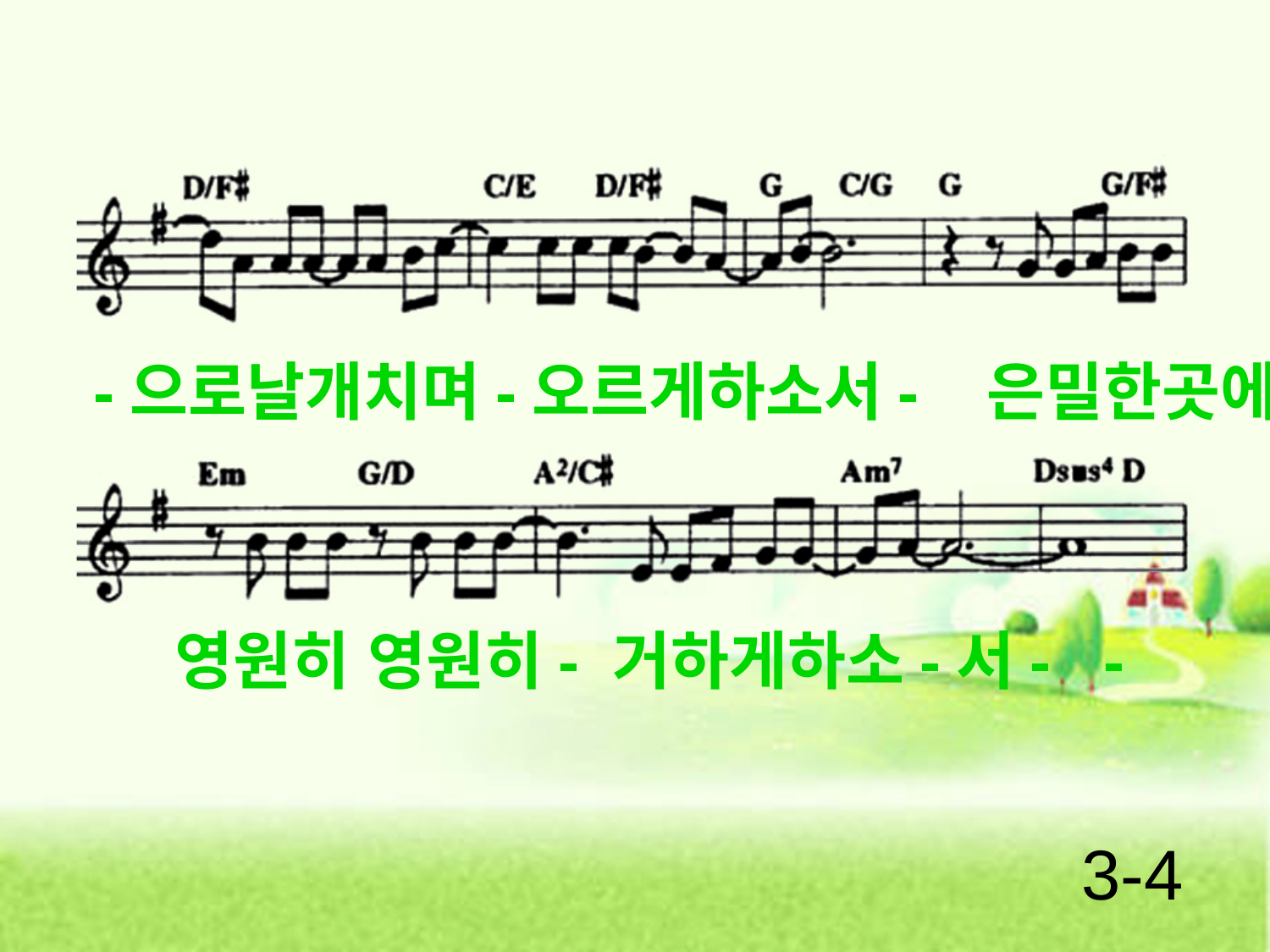

-으로날개치며-오르게하소서-   은밀한곳에
영원히 영원히- 거하게하소-서-   -
3-4